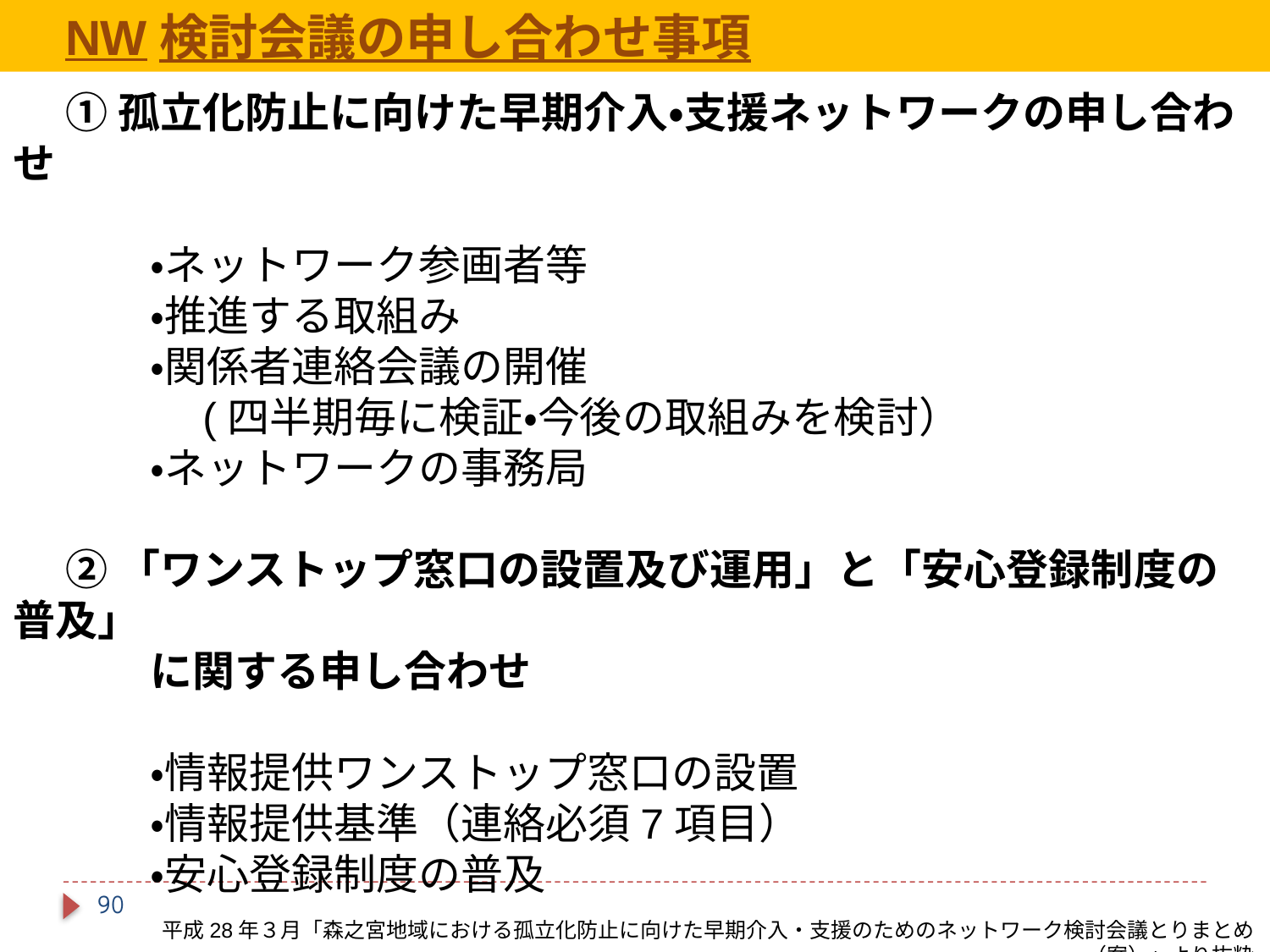

NW検討会議の申し合わせ事項
①孤立化防止に向けた早期介入・支援ネットワークの申し合わせ

　　・ネットワーク参画者等
　　・推進する取組み
　　・関係者連絡会議の開催
　　　(四半期毎に検証・今後の取組みを検討）
　　・ネットワークの事務局

②「ワンストップ窓口の設置及び運用」と「安心登録制度の普及」
　　に関する申し合わせ

　　・情報提供ワンストップ窓口の設置
　　・情報提供基準（連絡必須7項目）
　　・安心登録制度の普及

90
平成28年３月「森之宮地域における孤立化防止に向けた早期介入・支援のためのネットワーク検討会議とりまとめ（案）」より抜粋